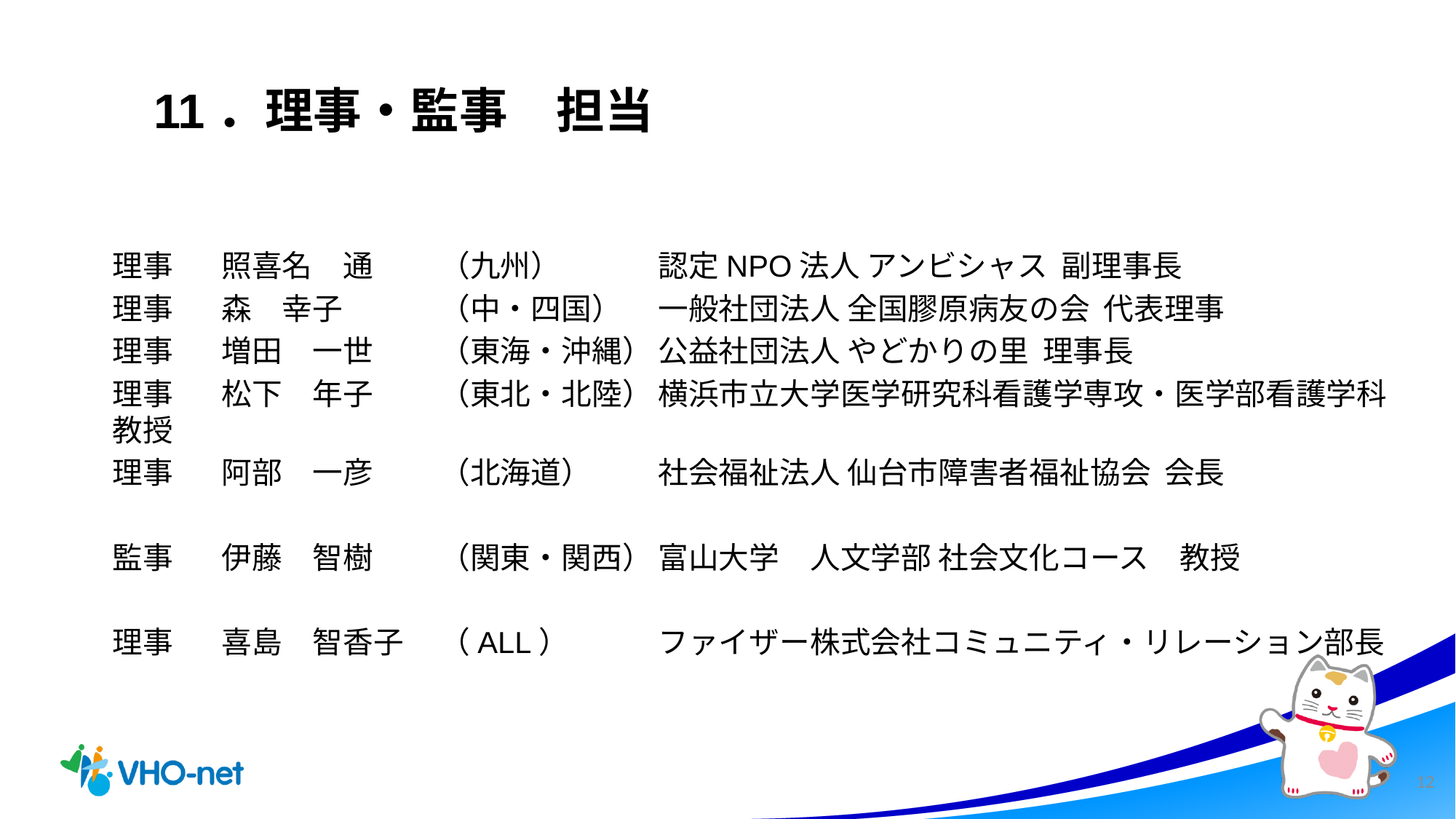

11．理事・監事　担当

理事	照喜名　通	（九州）	認定NPO法人 アンビシャス  副理事長
理事	森　幸子	（中・四国）	一般社団法人 全国膠原病友の会  代表理事
理事	増田　一世	（東海・沖縄）	公益社団法人 やどかりの里  理事長
理事	松下　年子	（東北・北陸）	横浜市立大学医学研究科看護学専攻・医学部看護学科　教授
理事	阿部　一彦	（北海道）	社会福祉法人 仙台市障害者福祉協会  会長

監事	伊藤　智樹	（関東・関西）	富山大学　人文学部 社会文化コース　教授

理事	喜島　智香子	（ALL）	ファイザー株式会社コミュニティ・リレーション部長

12